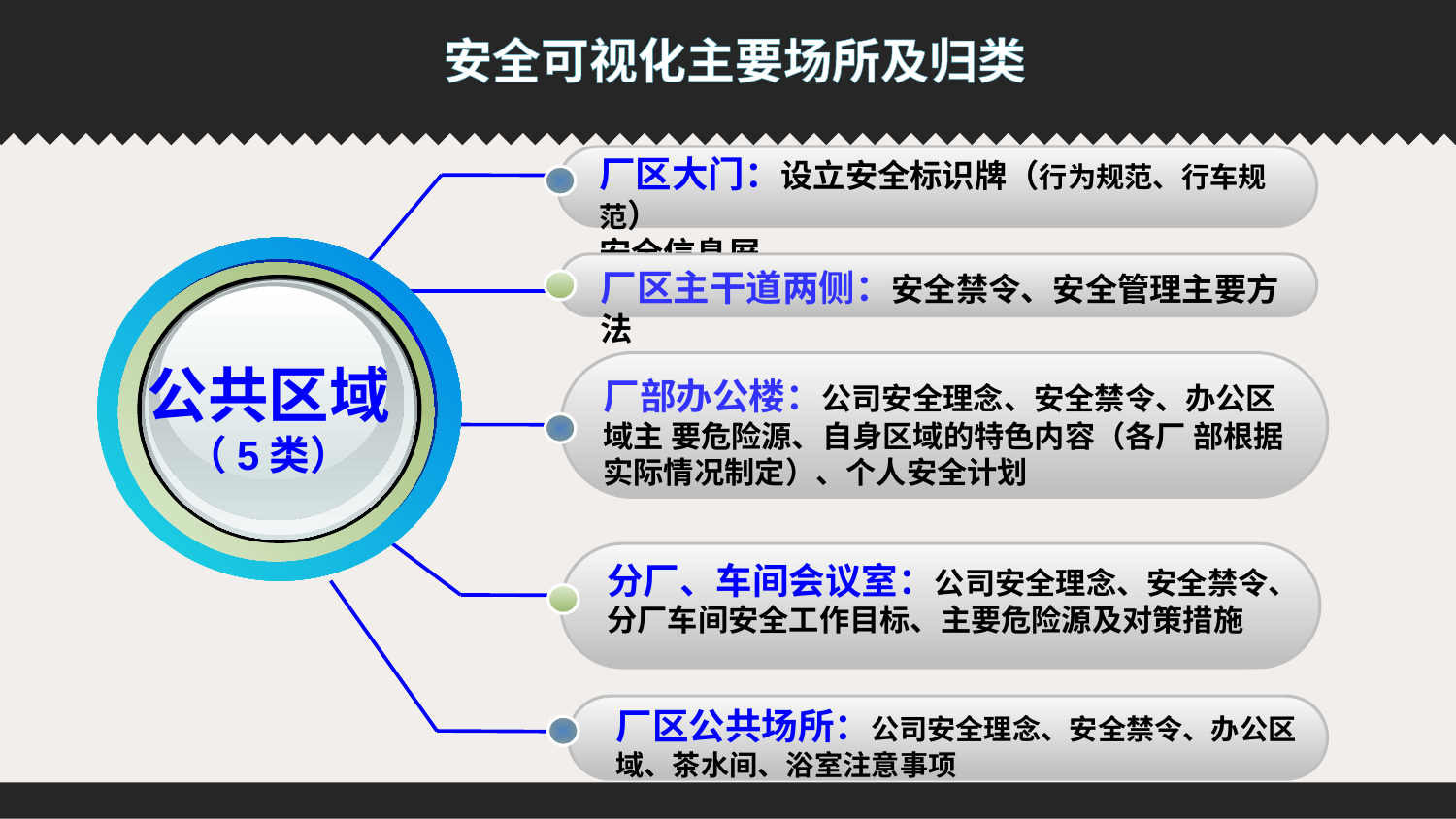

安全可视化主要场所及归类
厂区大门：设立安全标识牌（行为规范、行车规范）
安全信息屏

厂区主干道两侧：安全禁令、安全管理主要方法

公共区域
（5类）

厂部办公楼：公司安全理念、安全禁令、办公区域主 要危险源、自身区域的特色内容（各厂 部根据实际情况制定）、个人安全计划

分厂、车间会议室：公司安全理念、安全禁令、
分厂车间安全工作目标、主要危险源及对策措施

厂区公共场所：公司安全理念、安全禁令、办公区域、茶水间、浴室注意事项